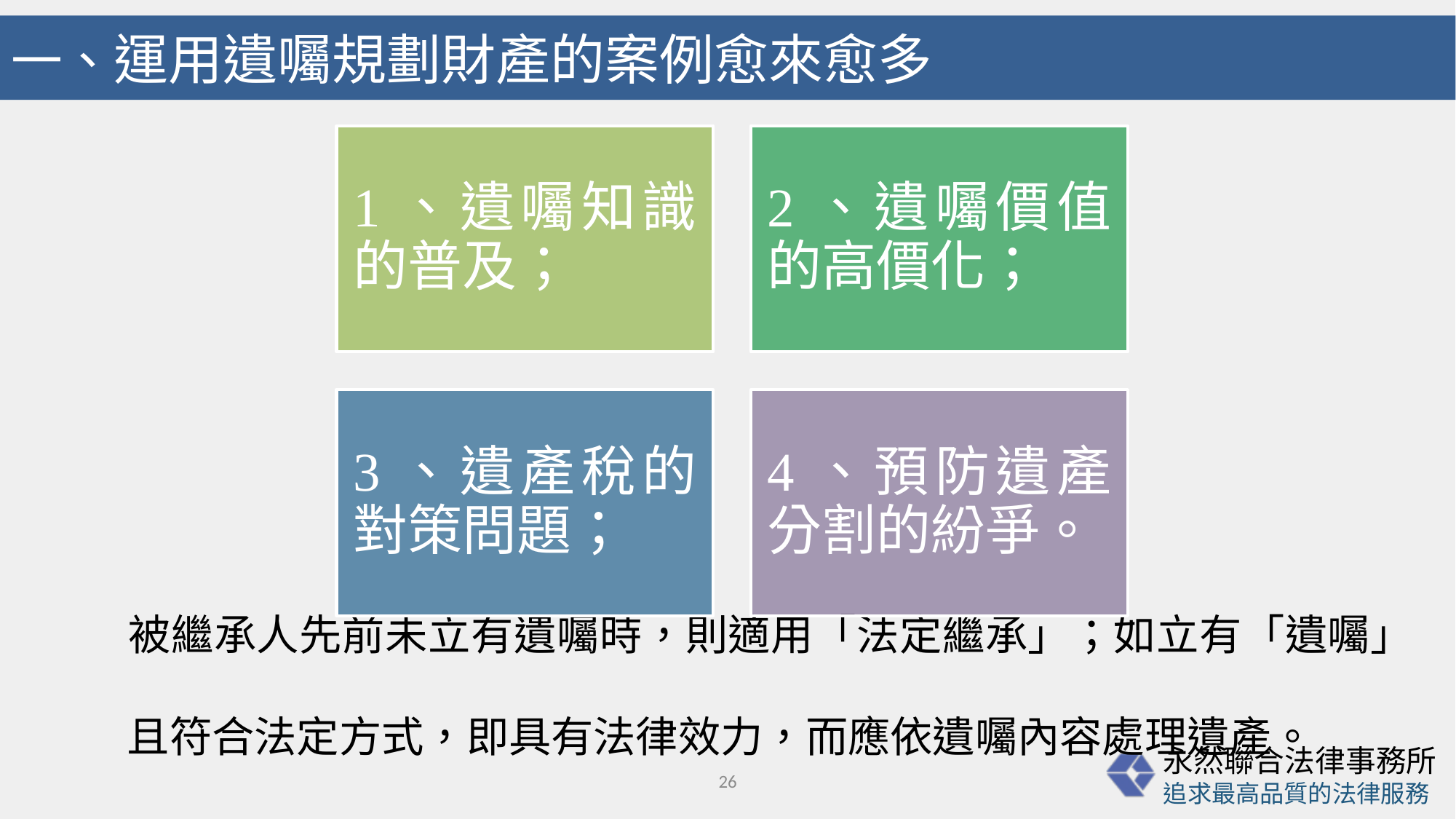

# 一、運用遺囑規劃財產的案例愈來愈多

　　被繼承人先前未立有遺囑時，則適用「法定繼承」；如立有「遺囑」
　　且符合法定方式，即具有法律效力，而應依遺囑內容處理遺產。
1、遺囑知識的普及；
2、遺囑價值的高價化；
3、遺產稅的對策問題；
4、預防遺產分割的紛爭。
26
遺囑知識的普及
遺囑價值的高價化
遺產稅的對策問題
預防遺產分割的紛爭